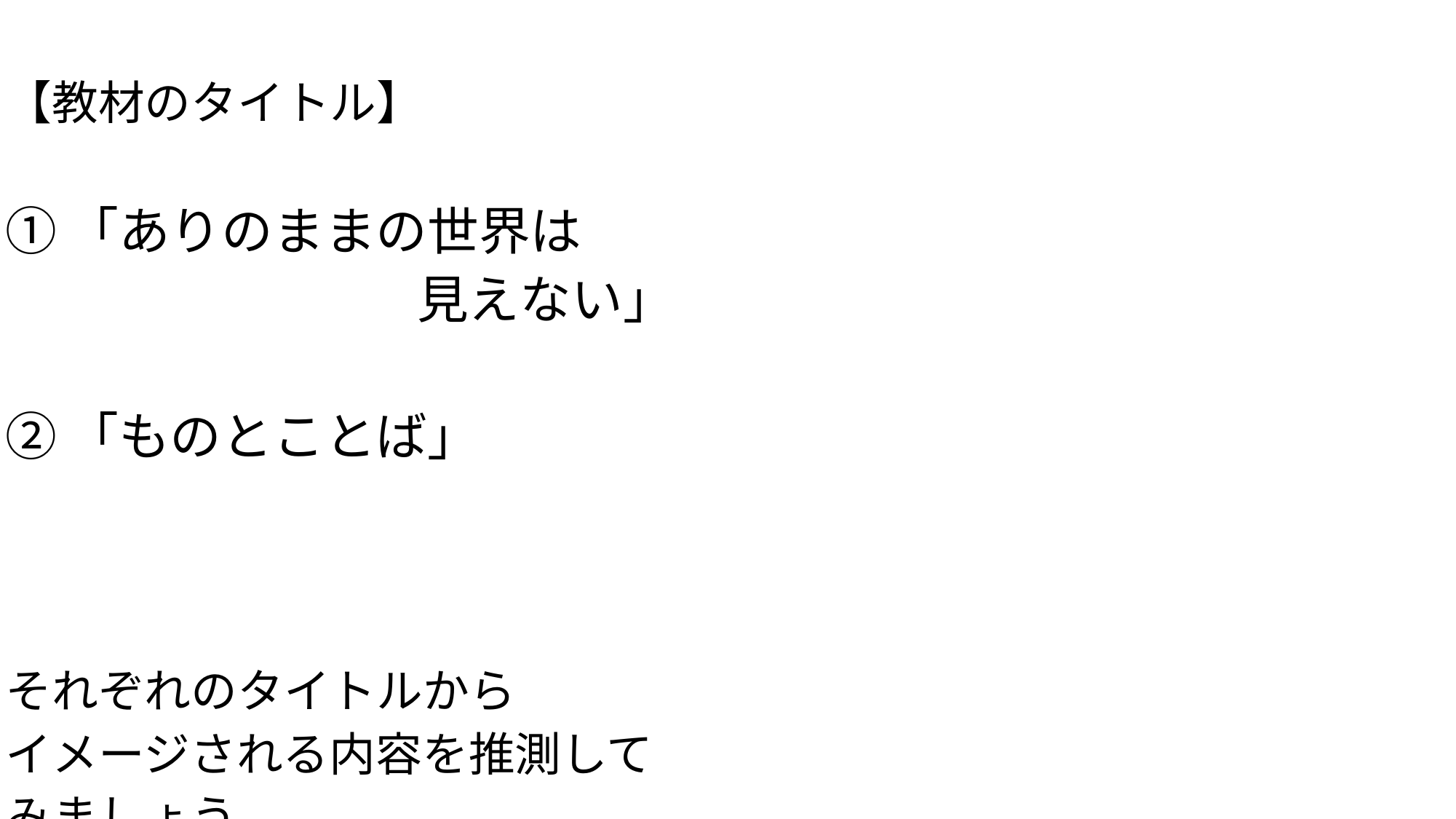

【教材のタイトル】

①「ありのままの世界は
　　　　　　　　見えない」

②「ものとことば」

それぞれのタイトルから
イメージされる内容を推測して
みましょう。